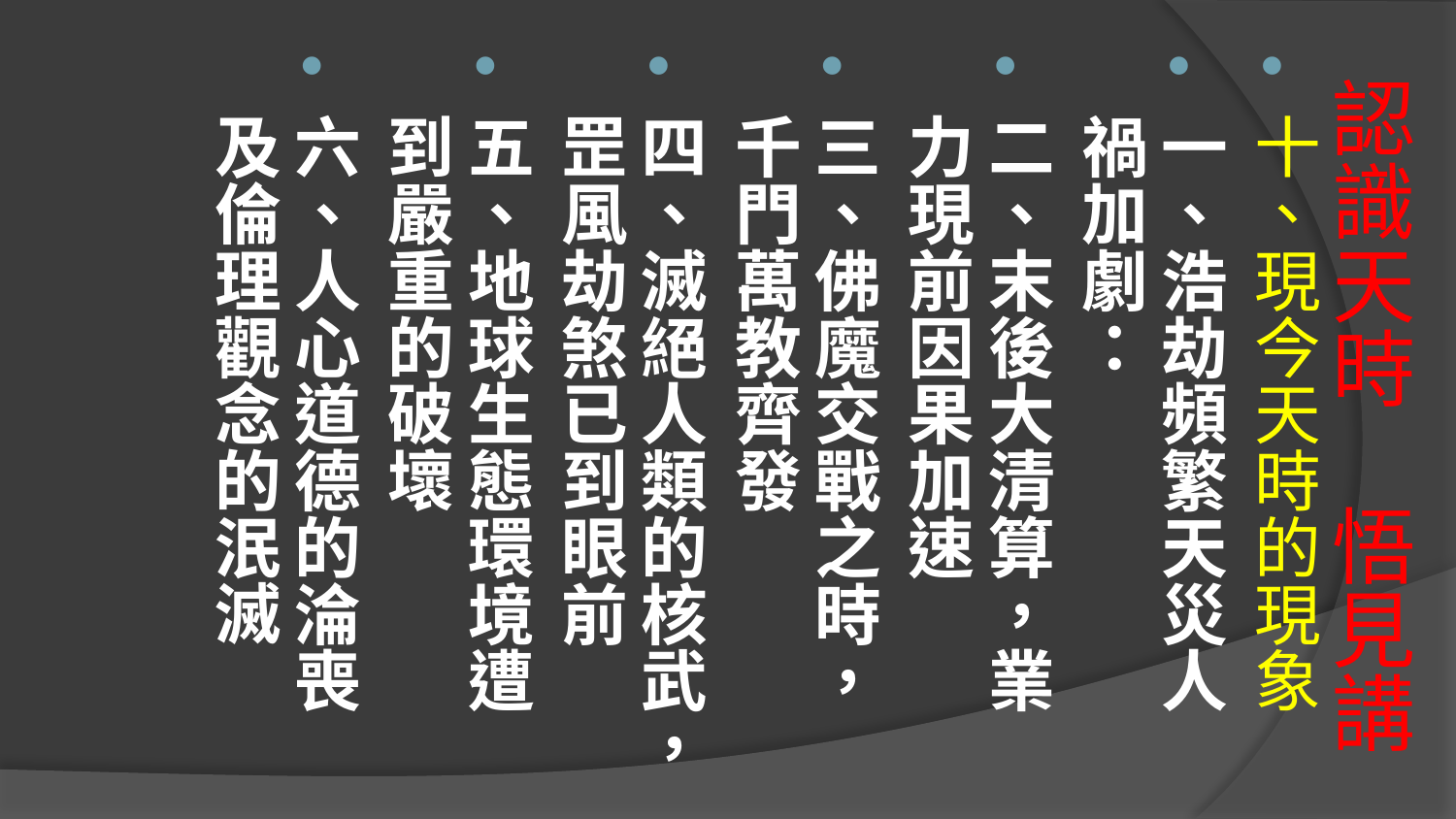

十、現今天時的現象
一、浩劫頻繁天災人禍加劇：
二、末後大清算，業力現前因果加速
三、佛魔交戰之時，千門萬教齊發
四、滅絕人類的核武，罡風劫煞已到眼前
五、地球生態環境遭到嚴重的破壞
六、人心道德的淪喪及倫理觀念的泯滅

# 認識天時     悟見講